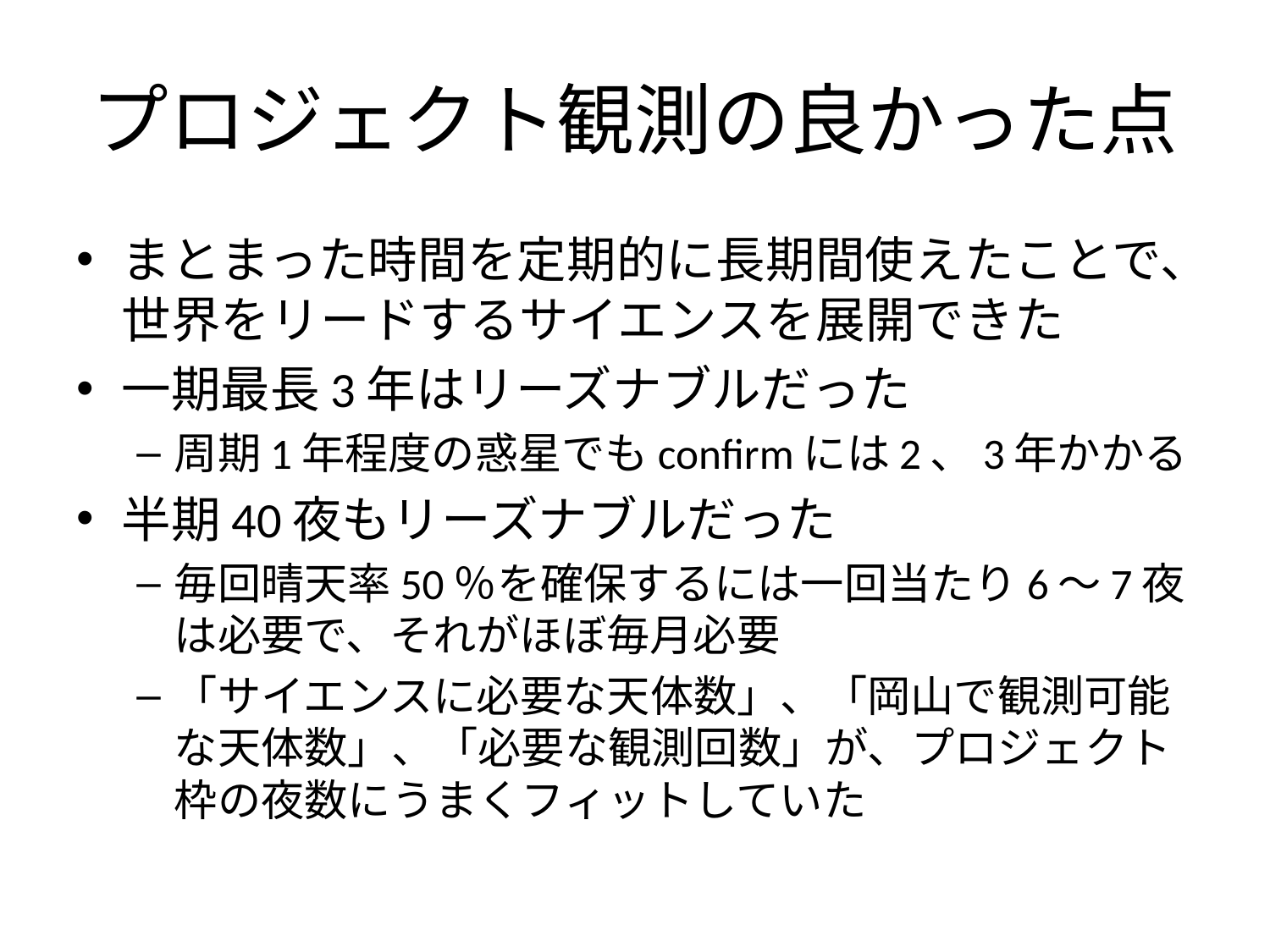

# プロジェクト観測の良かった点
まとまった時間を定期的に長期間使えたことで、世界をリードするサイエンスを展開できた
一期最長3年はリーズナブルだった
周期1年程度の惑星でもconfirmには2、3年かかる
半期40夜もリーズナブルだった
毎回晴天率50％を確保するには一回当たり6～7夜は必要で、それがほぼ毎月必要
「サイエンスに必要な天体数」、「岡山で観測可能な天体数」、「必要な観測回数」が、プロジェクト枠の夜数にうまくフィットしていた